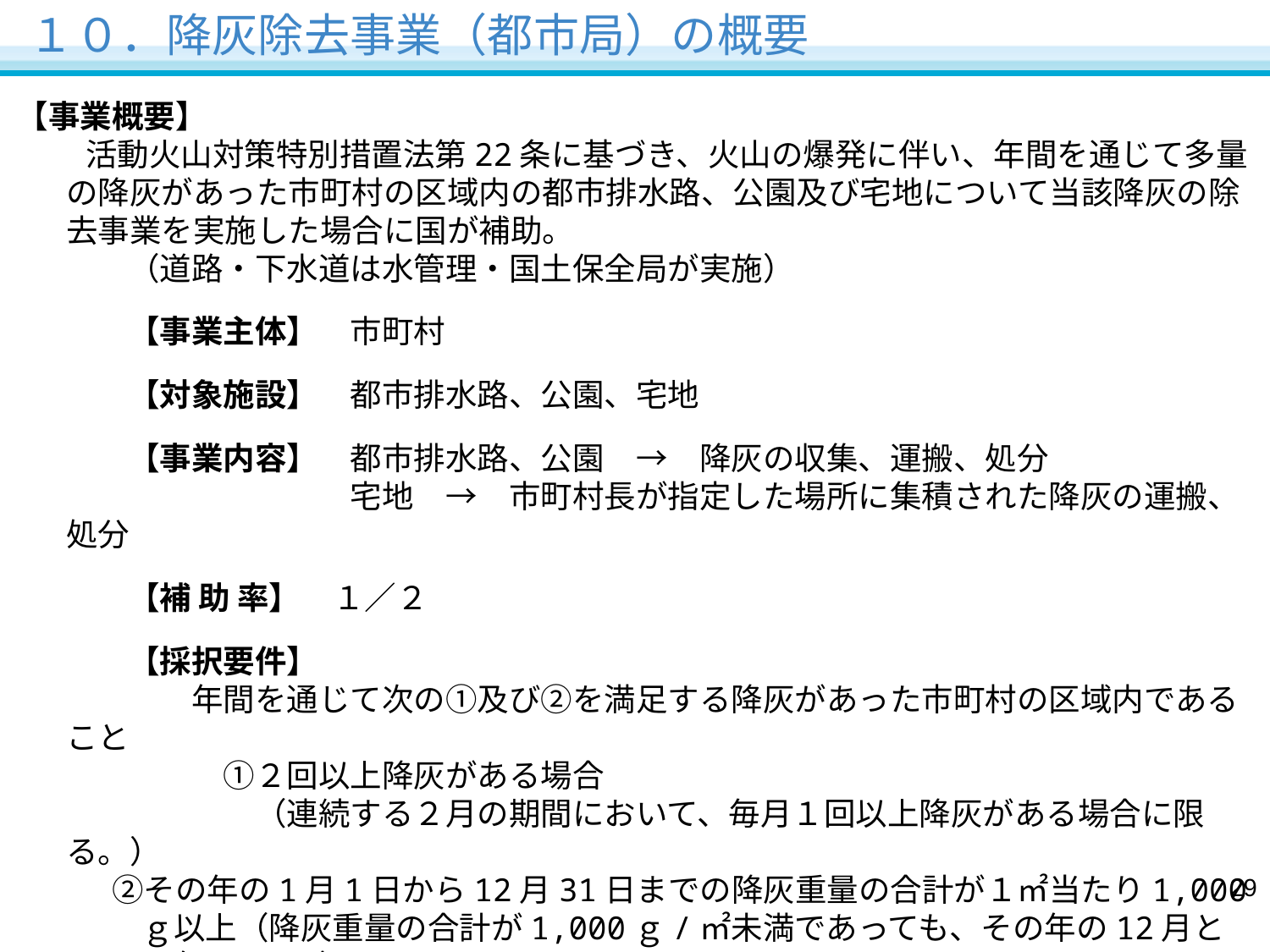

１０．降灰除去事業（都市局）の概要
【事業概要】
　活動火山対策特別措置法第22条に基づき、火山の爆発に伴い、年間を通じて多量の降灰があった市町村の区域内の都市排水路、公園及び宅地について当該降灰の除去事業を実施した場合に国が補助。
（道路・下水道は水管理・国土保全局が実施）

【事業主体】　市町村

【対象施設】　都市排水路、公園、宅地

【事業内容】　都市排水路、公園　→　降灰の収集、運搬、処分
　　　　　　　宅地　→　市町村長が指定した場所に集積された降灰の運搬、処分

【補 助 率】　１／２

【採択要件】
　　年間を通じて次の①及び②を満足する降灰があった市町村の区域内であること
　　　①２回以上降灰がある場合
　　　　（連続する２月の期間において、毎月１回以上降灰がある場合に限る。）
　　　②その年の1月1日から12月31日までの降灰重量の合計が１㎡当たり1,000ｇ以上（降灰重量の合計が1,000ｇ/㎡未満であっても、その年の12月と翌年1月の降
　　　　　灰重量をその年の12月の降灰重量に含めることができる。）
29